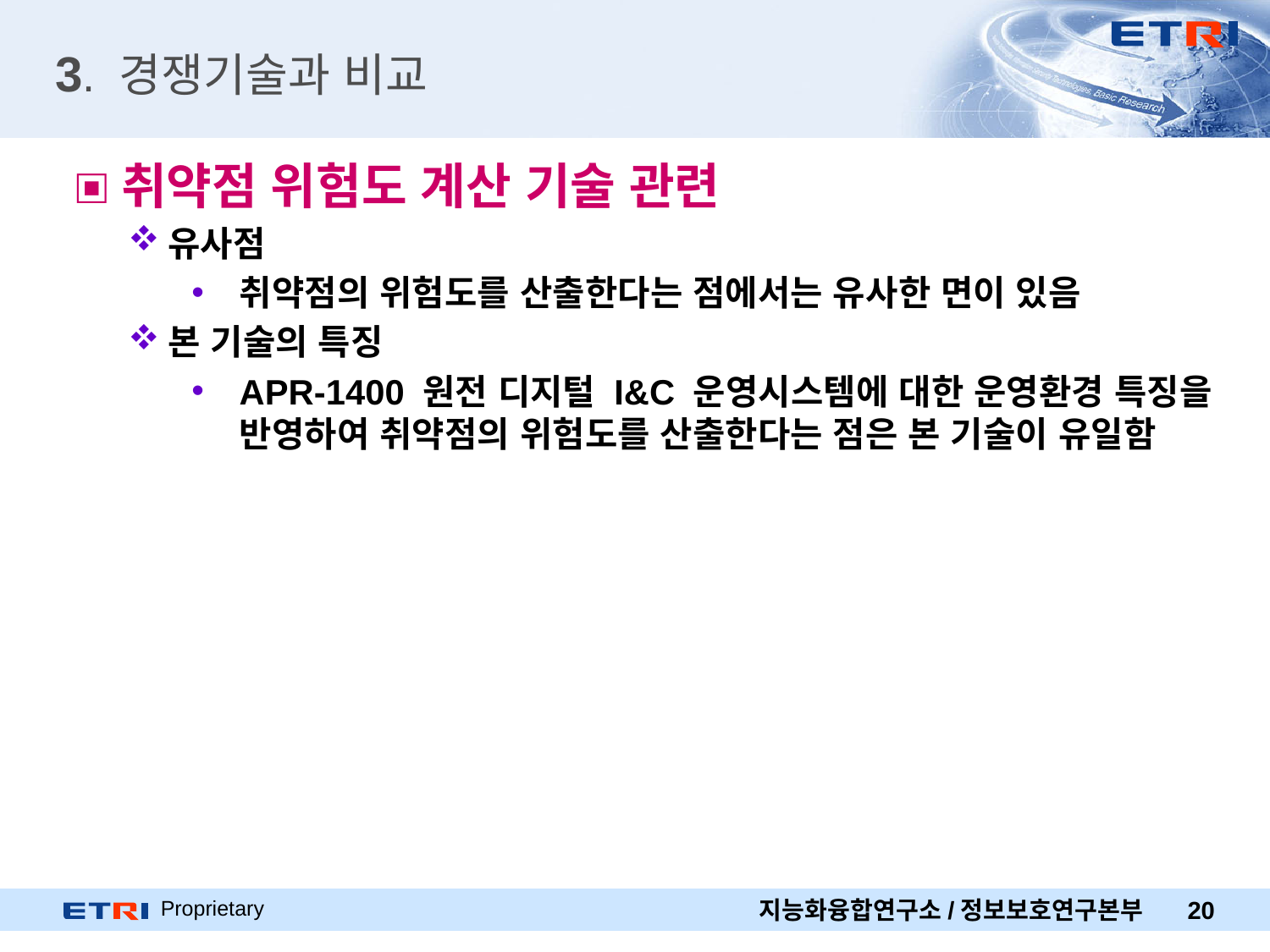

# 3. 경쟁기술과 비교
취약점 위험도 계산 기술 관련
유사점
취약점의 위험도를 산출한다는 점에서는 유사한 면이 있음
본 기술의 특징
APR-1400 원전 디지털 I&C 운영시스템에 대한 운영환경 특징을 반영하여 취약점의 위험도를 산출한다는 점은 본 기술이 유일함
지능화융합연구소/정보보호연구본부
20